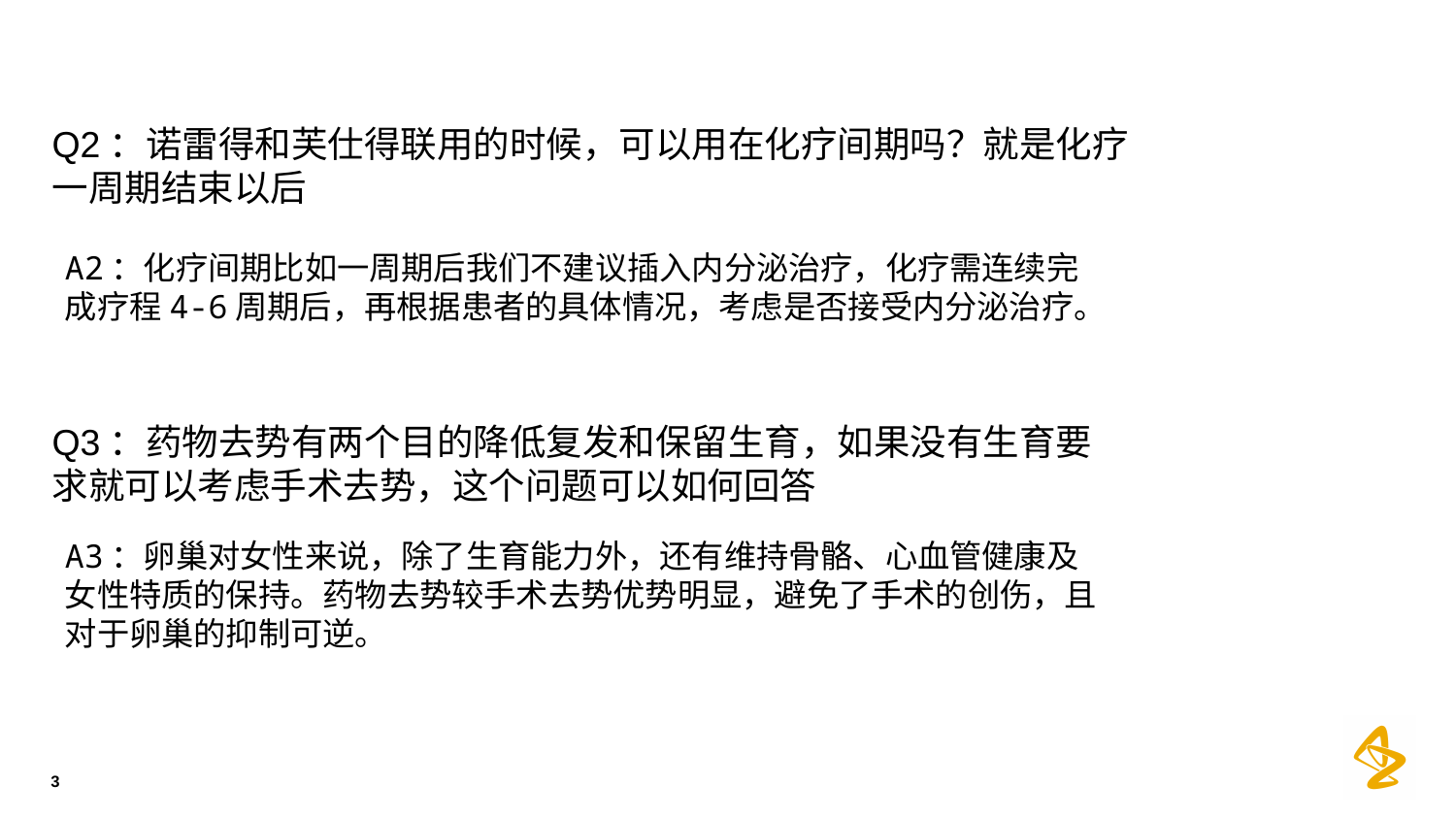

Q2：诺雷得和芙仕得联用的时候，可以用在化疗间期吗？就是化疗一周期结束以后
A2：化疗间期比如一周期后我们不建议插入内分泌治疗，化疗需连续完成疗程4-6周期后，再根据患者的具体情况，考虑是否接受内分泌治疗。
Q3：药物去势有两个目的降低复发和保留生育，如果没有生育要求就可以考虑手术去势，这个问题可以如何回答
A3：卵巢对女性来说，除了生育能力外，还有维持骨骼、心血管健康及女性特质的保持。药物去势较手术去势优势明显，避免了手术的创伤，且对于卵巢的抑制可逆。
3